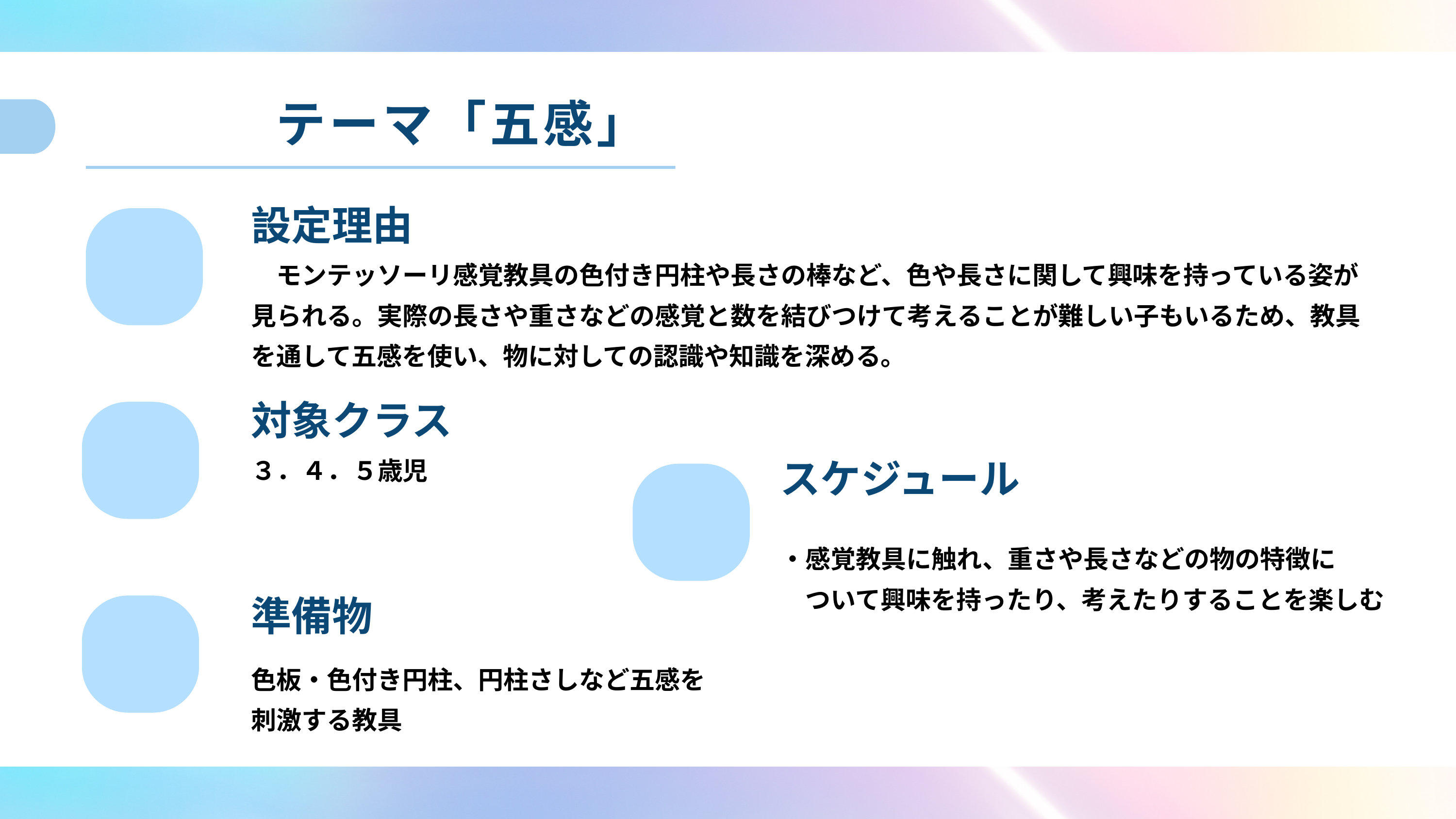

テーマ「五感」

設定理由

　モンテッソーリ感覚教具の色付き円柱や長さの棒など、色や長さに関して興味を持っている姿が見られる。実際の長さや重さなどの感覚と数を結びつけて考えることが難しい子もいるため、教具を通して五感を使い、物に対しての認識や知識を深める。
対象クラス

３．４．５歳児
スケジュール

・感覚教具に触れ、重さや長さなどの物の特徴に
　ついて興味を持ったり、考えたりすることを楽しむ
準備物

色板・色付き円柱、円柱さしなど五感を
刺激する教具